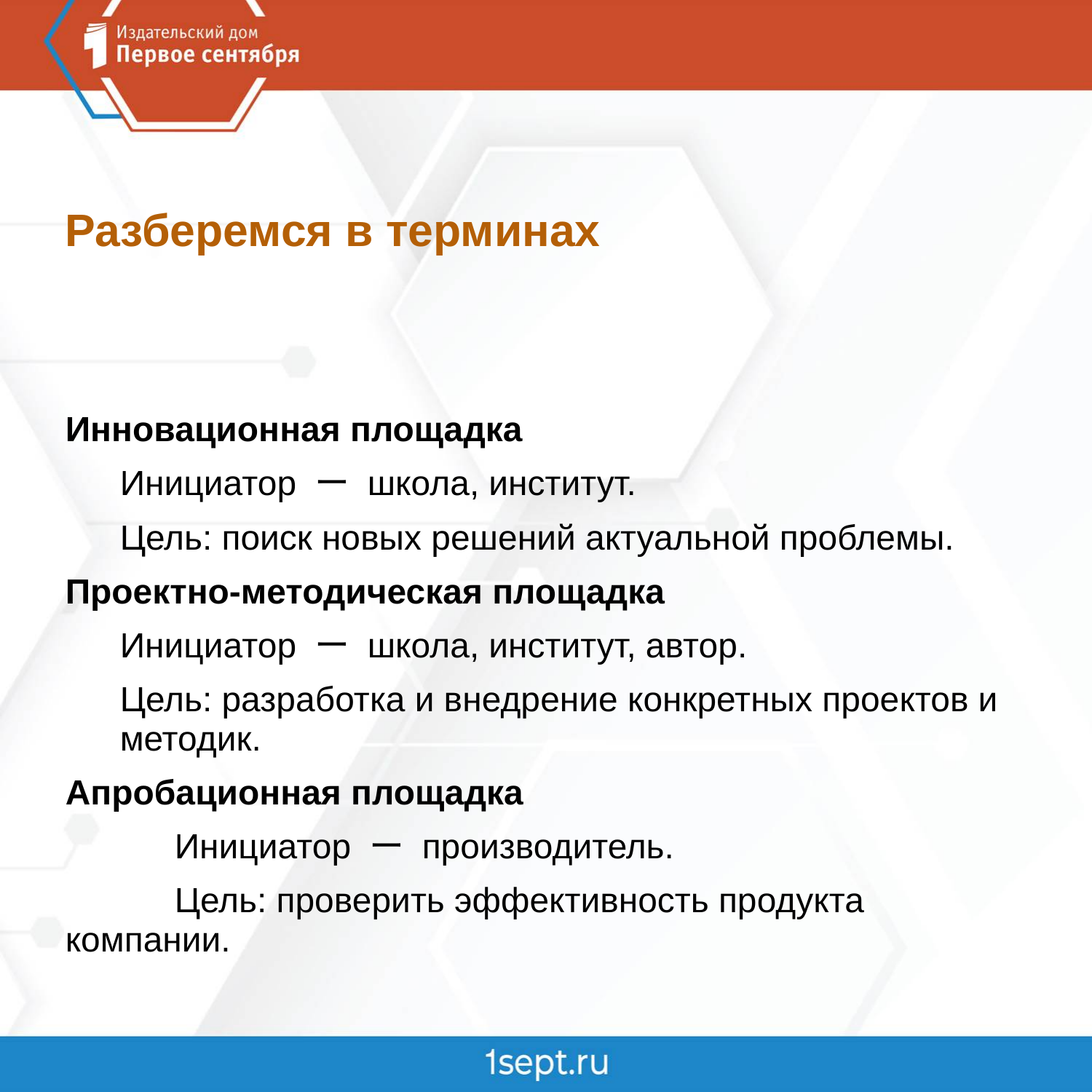

Разберемся в терминах
Инновационная площадка
Инициатор ー школа, институт.
Цель: поиск новых решений актуальной проблемы.
Проектно-методическая площадка
Инициатор ー школа, институт, автор.
Цель: разработка и внедрение конкретных проектов и методик.
Апробационная площадка
	Инициатор ー производитель.
	Цель: проверить эффективность продукта компании.